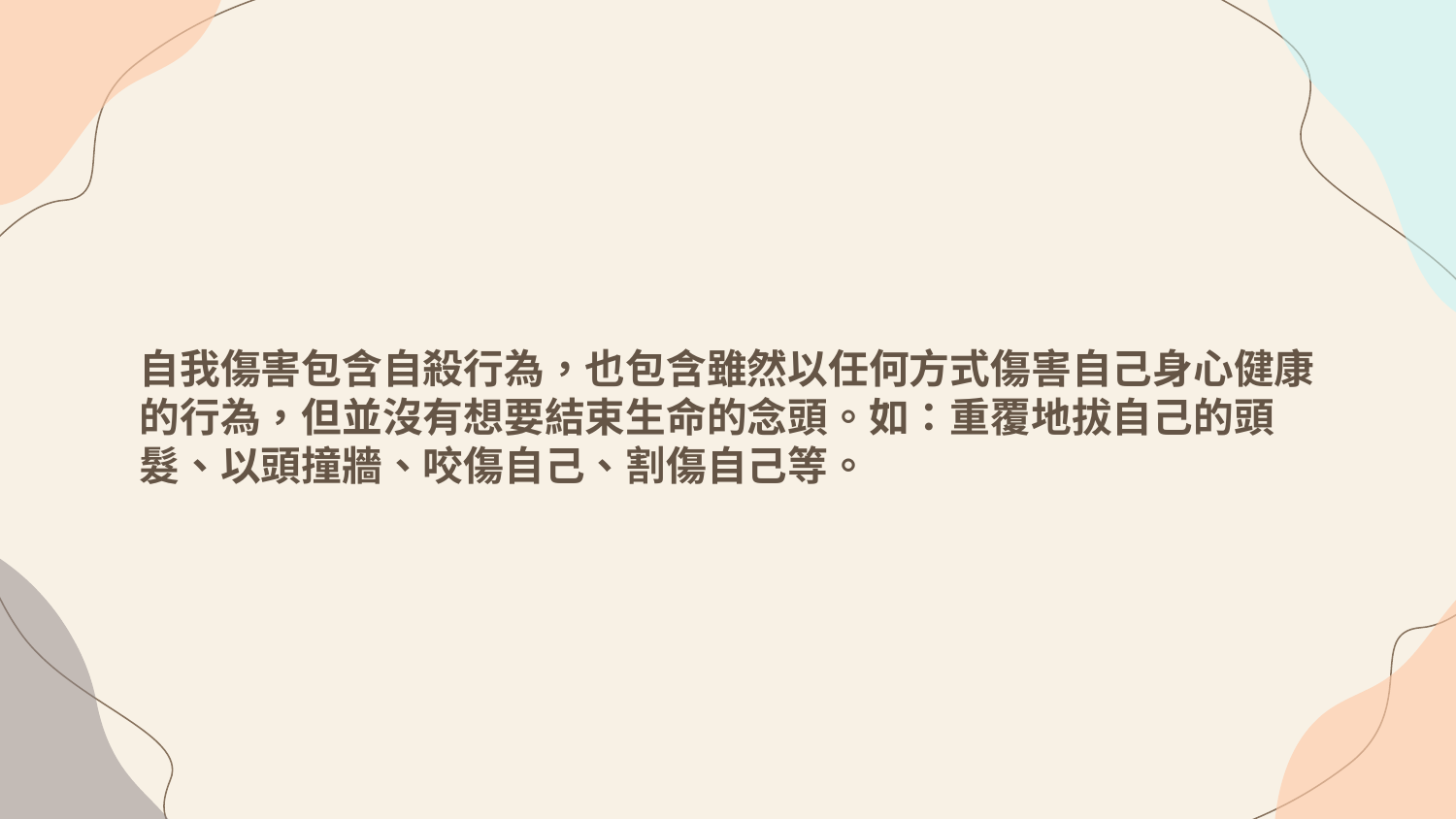

自我傷害包含自殺行為，也包含雖然以任何方式傷害自己身心健康的行為，但並沒有想要結束生命的念頭。如：重覆地拔自己的頭髮、以頭撞牆、咬傷自己、割傷自己等。